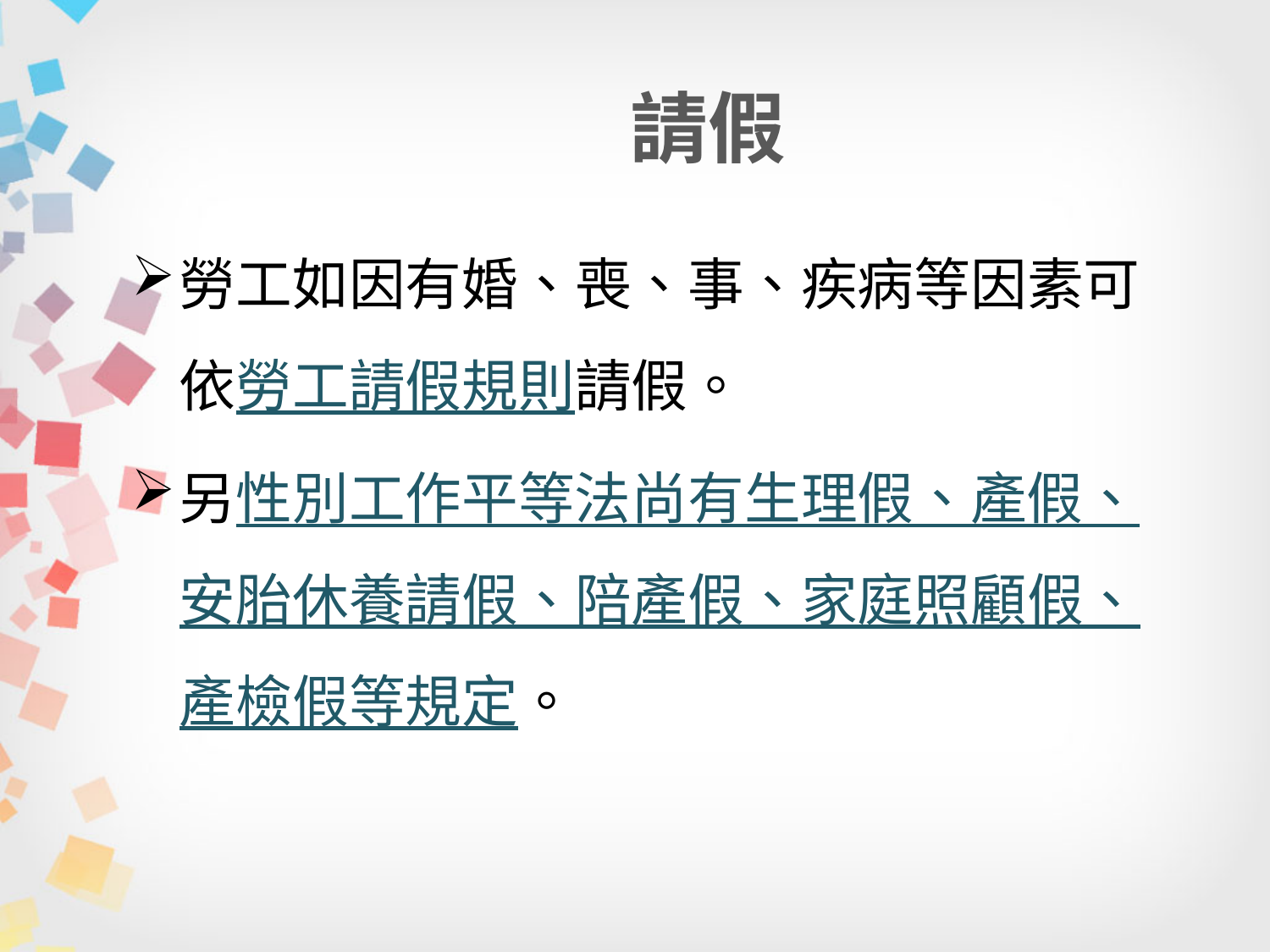

# 請假
勞工如因有婚、喪、事、疾病等因素可依勞工請假規則請假。
另性別工作平等法尚有生理假、產假、安胎休養請假、陪產假、家庭照顧假、產檢假等規定。